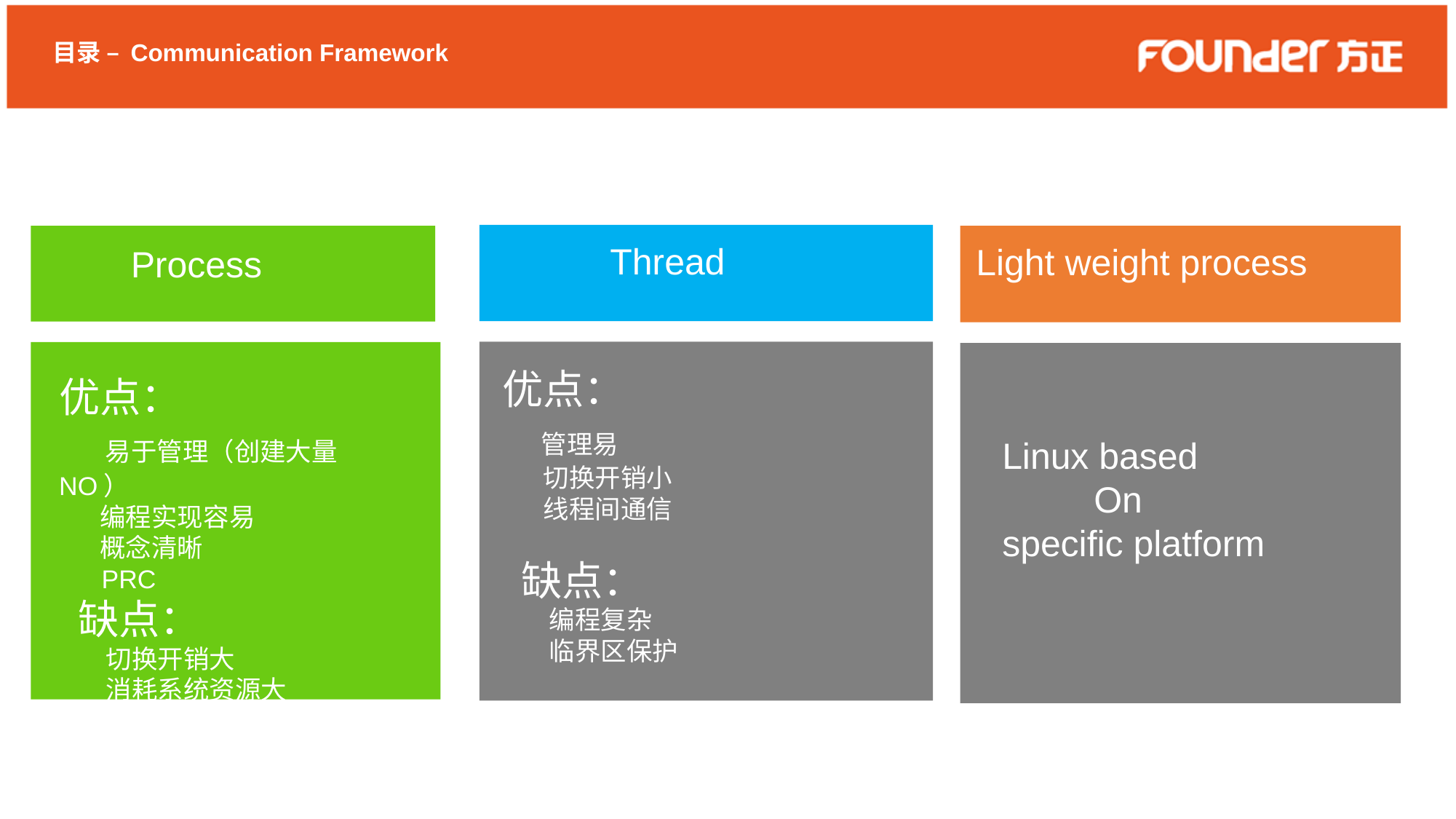

目录 – Communication Framework

Thread

Process

优点：
    易于管理（创建大量NO）
      编程实现容易
      概念清晰
      PRC
 缺点：
       切换开销大
       消耗系统资源大

Light weight process

Linux based
         On
specific platform
优点：
    管理易
      切换开销小
      线程间通信

 缺点：
       编程复杂
       临界区保护